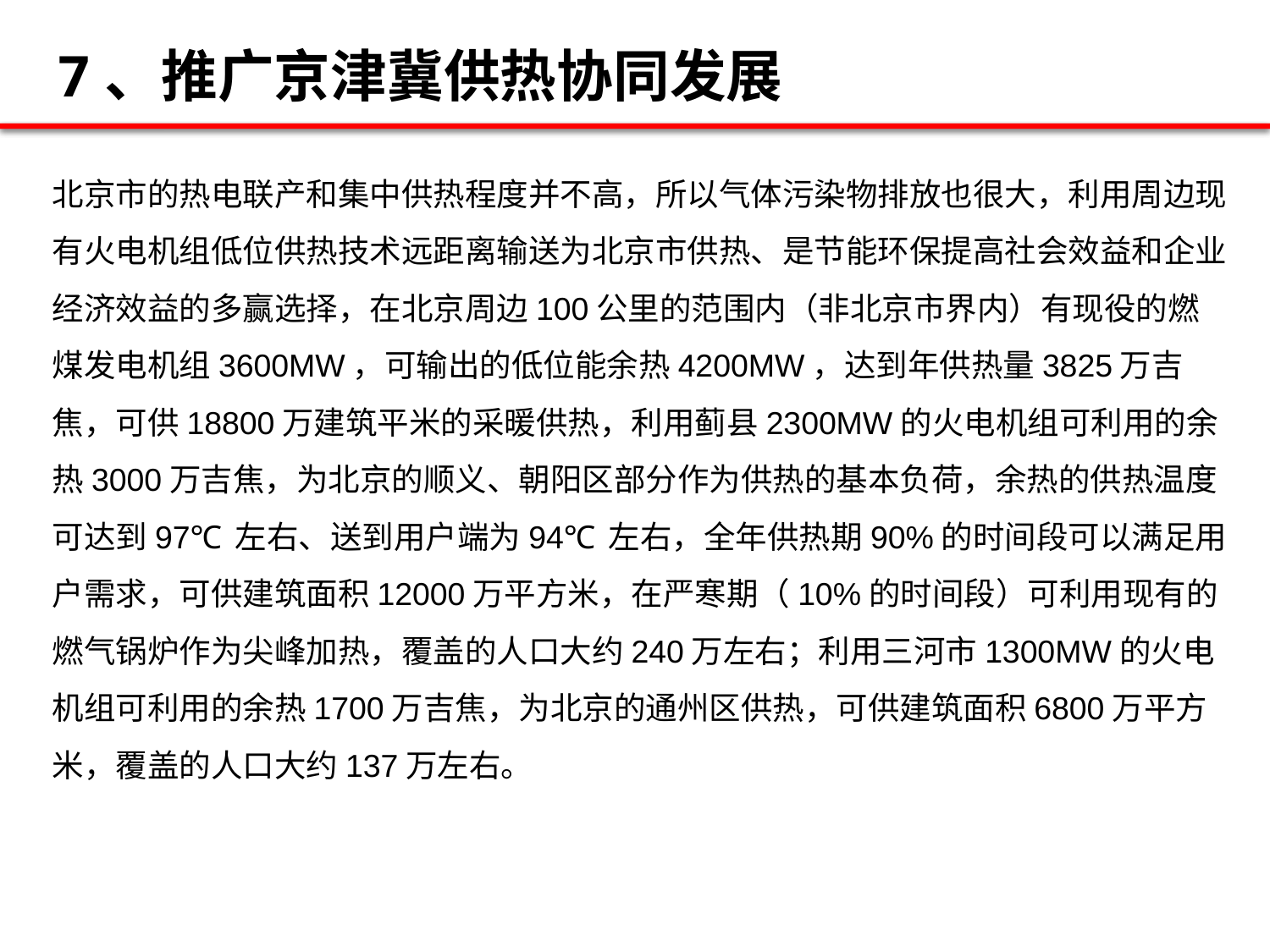

7、推广京津冀供热协同发展
北京市的热电联产和集中供热程度并不高，所以气体污染物排放也很大，利用周边现有火电机组低位供热技术远距离输送为北京市供热、是节能环保提高社会效益和企业经济效益的多赢选择，在北京周边100公里的范围内（非北京市界内）有现役的燃煤发电机组3600MW，可输出的低位能余热4200MW，达到年供热量3825万吉焦，可供18800万建筑平米的采暖供热，利用蓟县2300MW的火电机组可利用的余热3000万吉焦，为北京的顺义、朝阳区部分作为供热的基本负荷，余热的供热温度可达到97℃左右、送到用户端为94℃左右，全年供热期90%的时间段可以满足用户需求，可供建筑面积12000万平方米，在严寒期（10%的时间段）可利用现有的燃气锅炉作为尖峰加热，覆盖的人口大约240万左右；利用三河市1300MW的火电机组可利用的余热1700万吉焦，为北京的通州区供热，可供建筑面积6800万平方米，覆盖的人口大约137万左右。